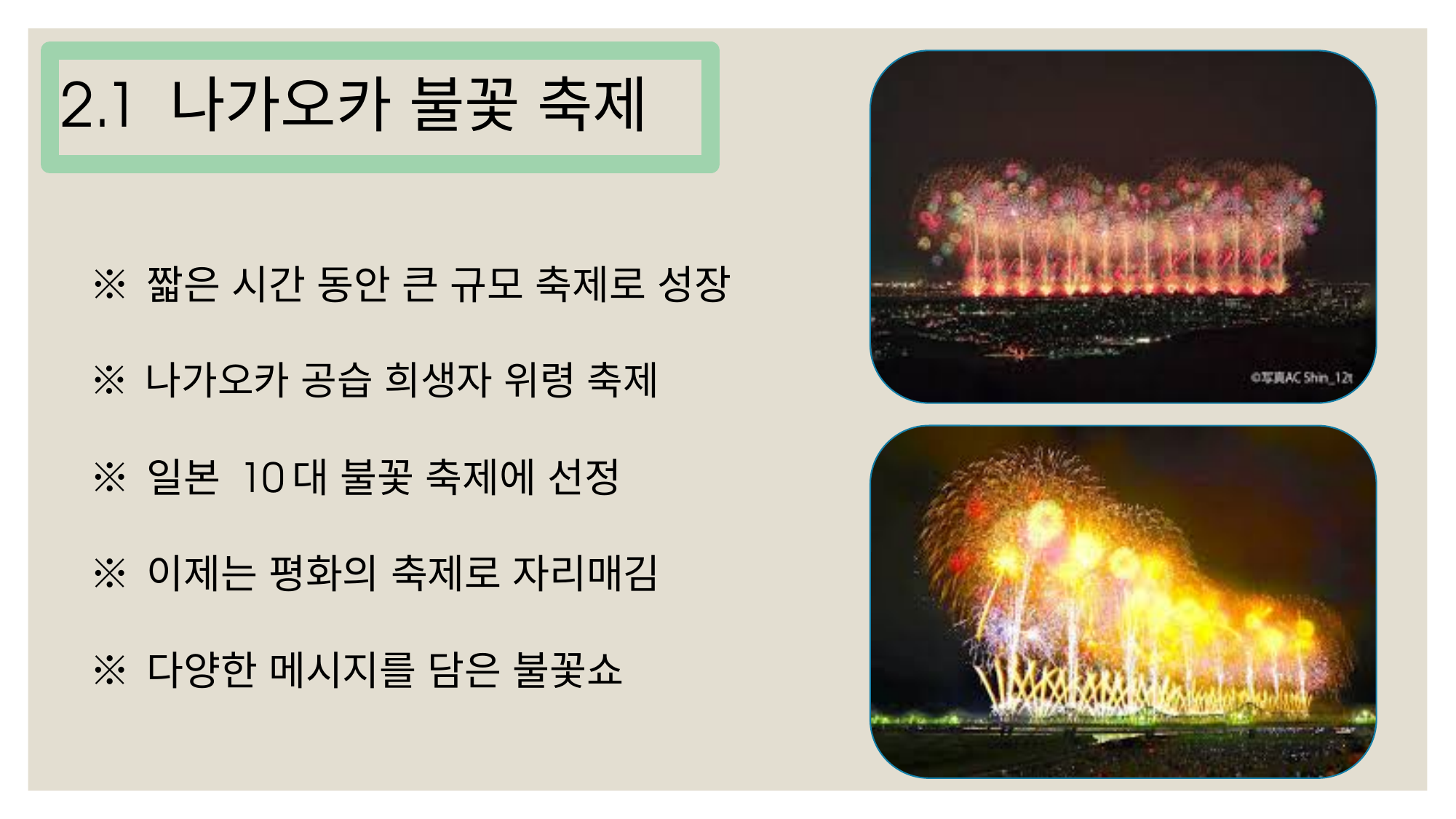

2.1 나가오카 불꽃 축제

※ 짧은 시간 동안 큰 규모 축제로 성장
※ 나가오카 공습 희생자 위령 축제

※ 일본 10대 불꽃 축제에 선정

※ 이제는 평화의 축제로 자리매김

※ 다양한 메시지를 담은 불꽃쇼